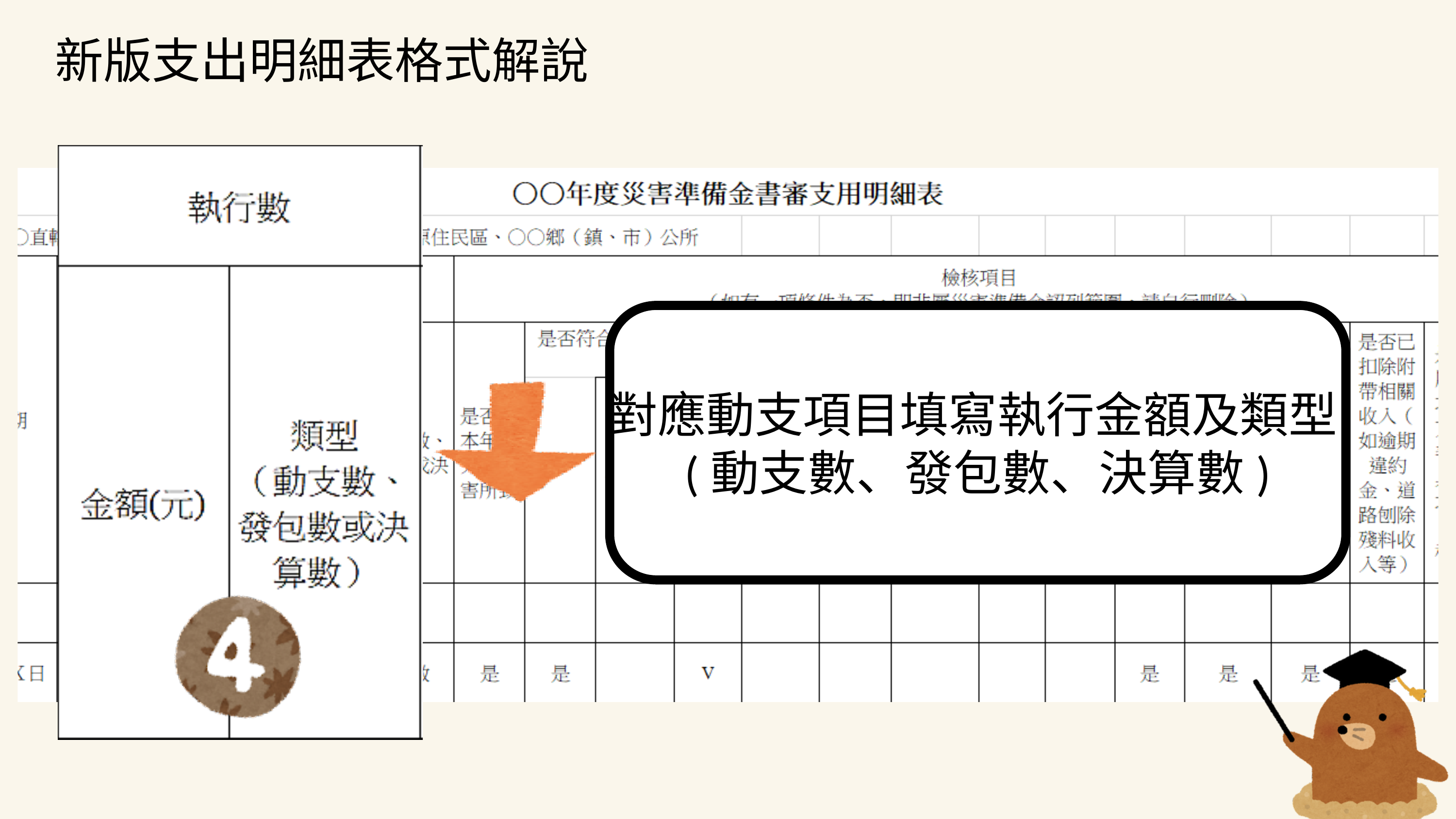

新版支出明細表格式解說

對應動支項目填寫執行金額及類型(動支數、發包數、決算數)